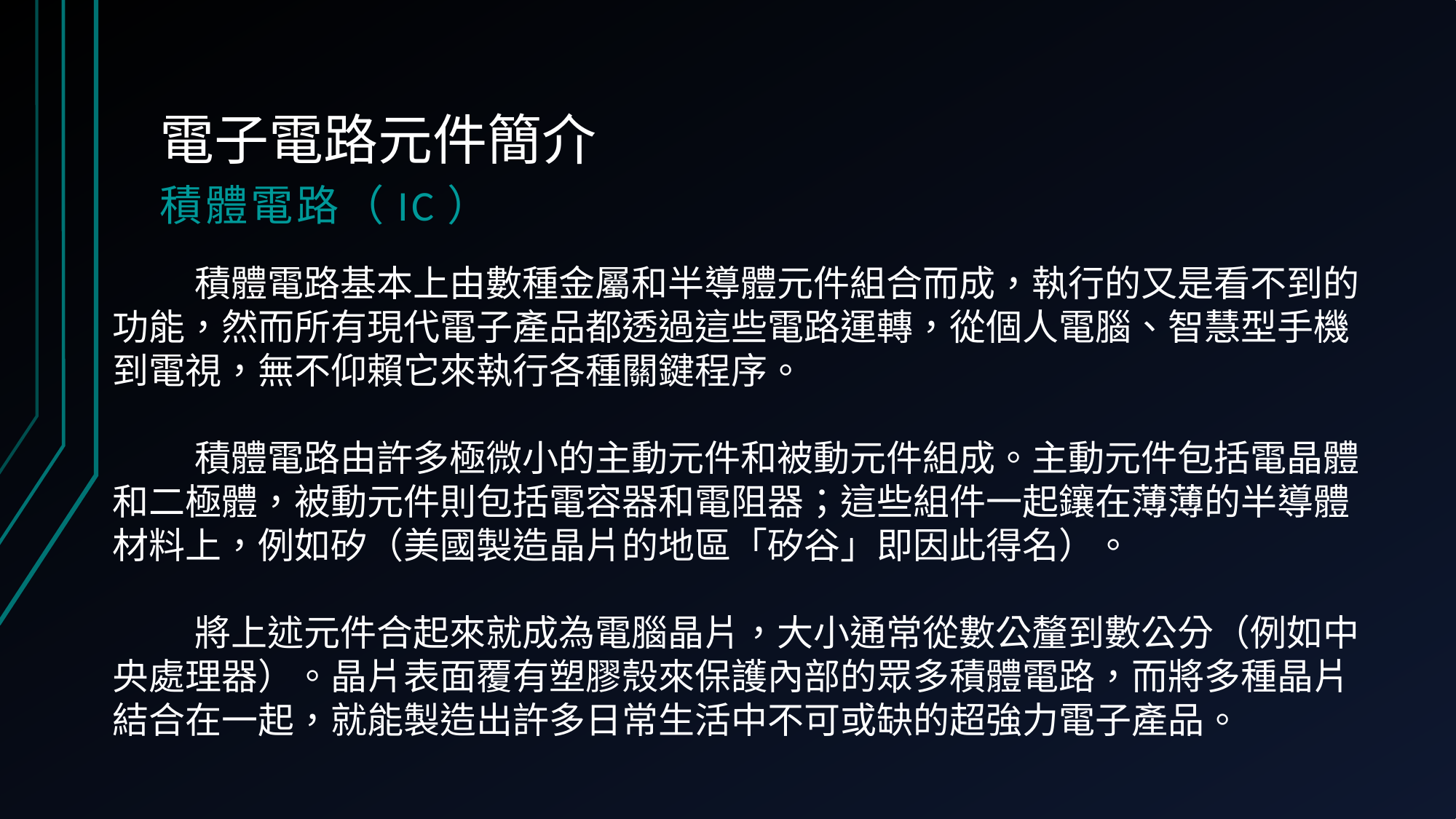

# 電子電路元件簡介
積體電路（ic）
         積體電路基本上由數種金屬和半導體元件組合而成，執行的又是看不到的
功能，然而所有現代電子產品都透過這些電路運轉，從個人電腦、智慧型手機
到電視，無不仰賴它來執行各種關鍵程序。

         積體電路由許多極微小的主動元件和被動元件組成。主動元件包括電晶體
和二極體，被動元件則包括電容器和電阻器；這些組件一起鑲在薄薄的半導體
材料上，例如矽（美國製造晶片的地區「矽谷」即因此得名）。

         將上述元件合起來就成為電腦晶片，大小通常從數公釐到數公分（例如中
央處理器）。晶片表面覆有塑膠殼來保護內部的眾多積體電路，而將多種晶片
結合在一起，就能製造出許多日常生活中不可或缺的超強力電子產品。